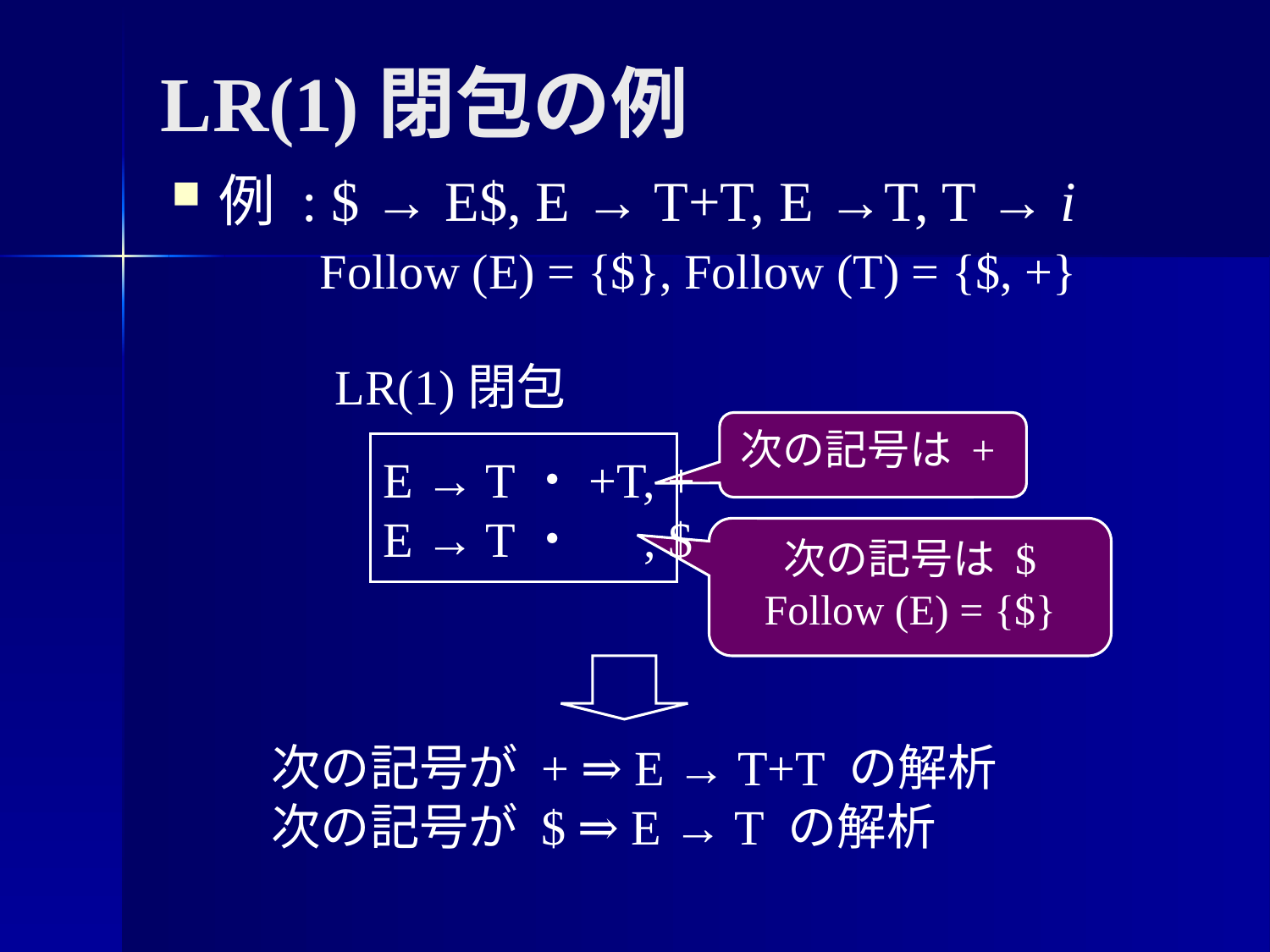

# LR(1)閉包の例
例 : $ → E$, E → T+T, E →T, T → i
Follow (E) = {$}, Follow (T) = {$, +}
LR(1)閉包
E → T・+T, +
E → T・     , $
次の記号は +
次の記号は $
Follow (E) = {$}

次の記号が + ⇒ E → T+T の解析
次の記号が $ ⇒ E → T の解析